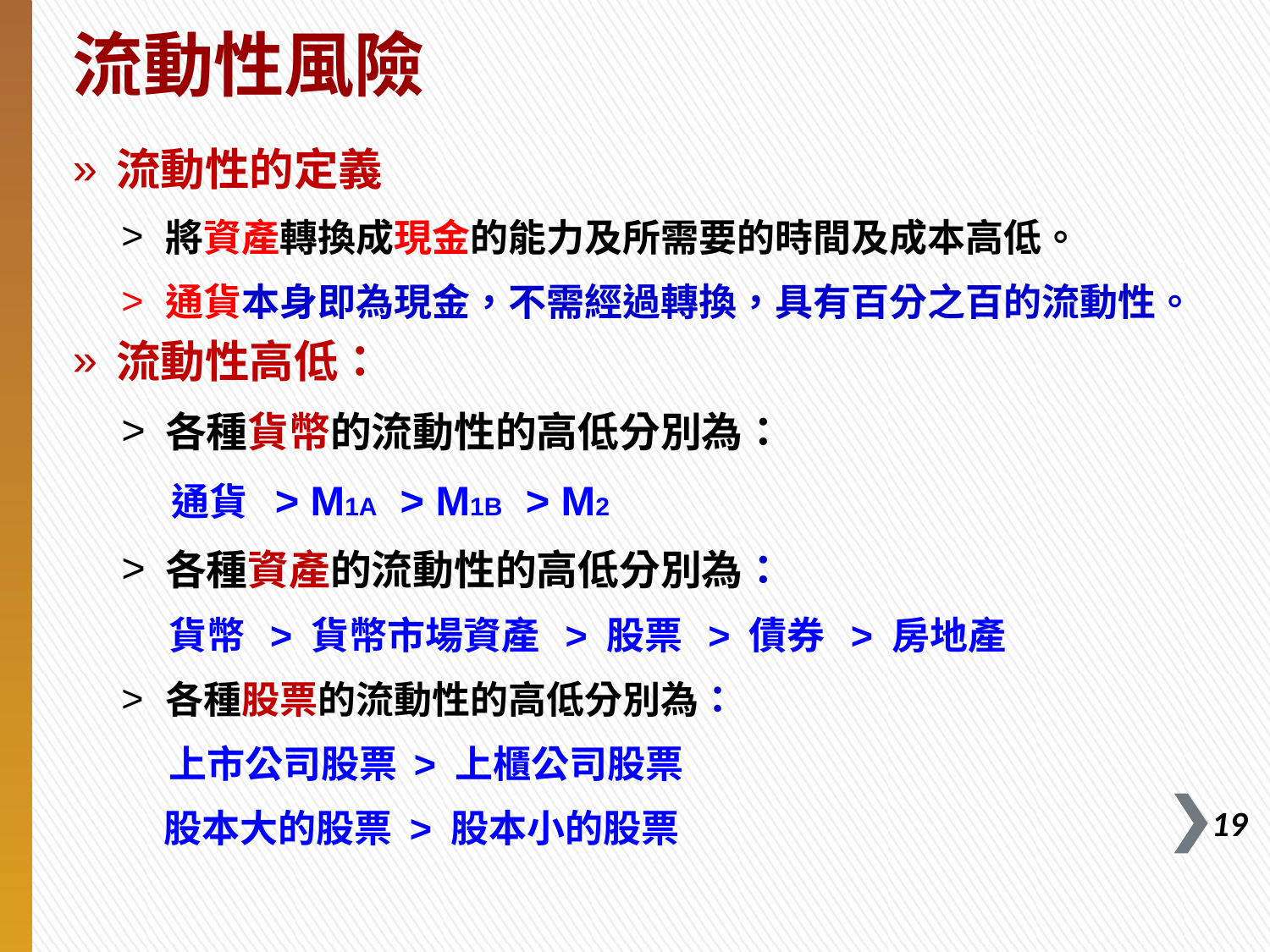

# 流動性風險
流動性的定義
將資產轉換成現金的能力及所需要的時間及成本高低。
通貨本身即為現金，不需經過轉換，具有百分之百的流動性。
流動性高低：
各種貨幣的流動性的高低分別為：
   通貨  > M1A  > M1B  > M2
各種資產的流動性的高低分別為：
   貨幣  > 貨幣市場資產  > 股票  > 債券  > 房地產
各種股票的流動性的高低分別為：
   上市公司股票 > 上櫃公司股票
    股本大的股票 > 股本小的股票

19